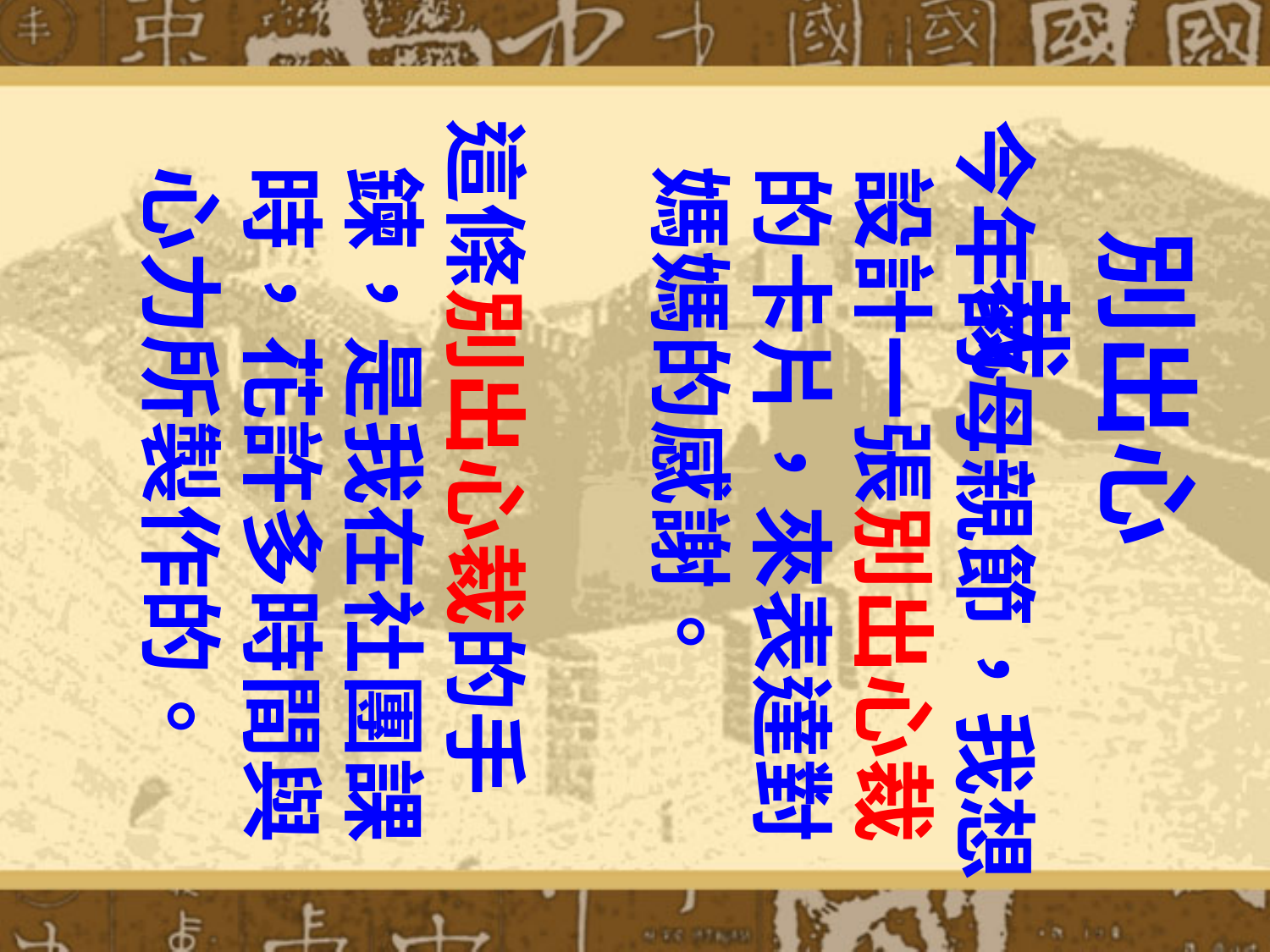

這條別出心裁的手鍊，是我在社團課時，花許多時間與心力所製作的。
今年的母親節，我想設計一張別出心裁的卡片，來表達對媽媽的感謝。
別出心裁